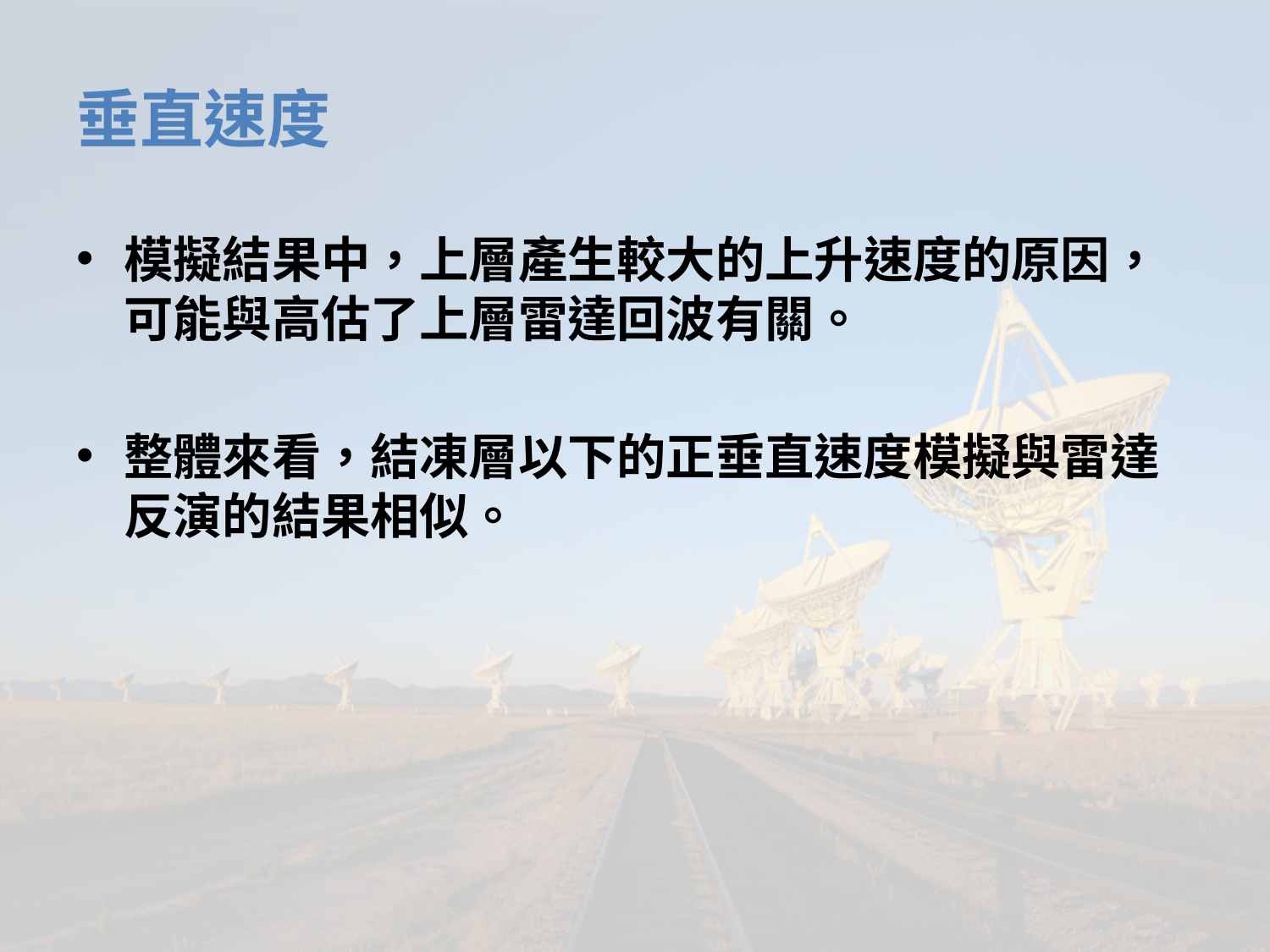

# 垂直速度
模擬結果中，上層產生較大的上升速度的原因，可能與高估了上層雷達回波有關。

整體來看，結凍層以下的正垂直速度模擬與雷達反演的結果相似。